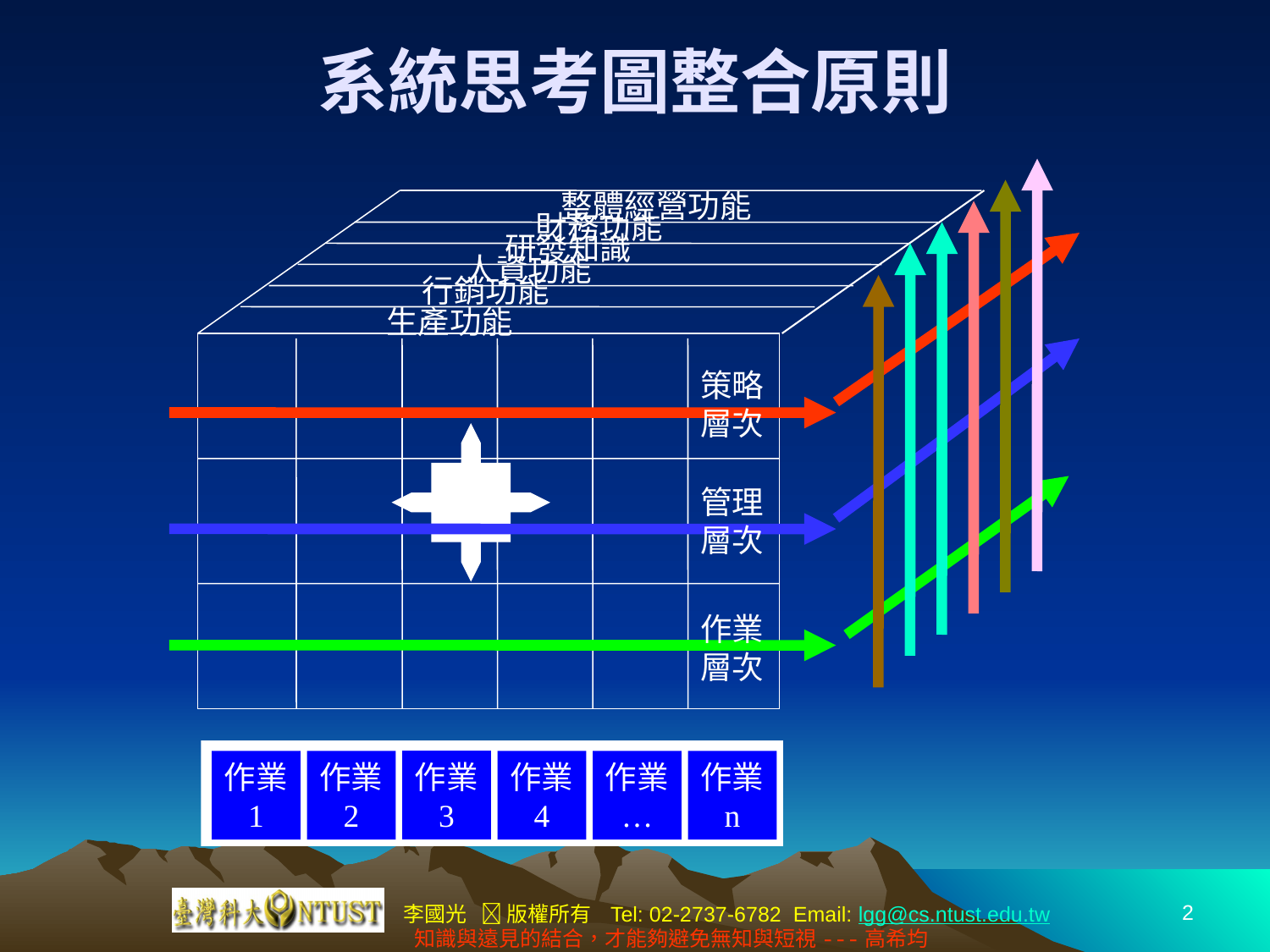

系統思考圖整合原則

整體經營功能

財務功能

研發知識

人資功能

行銷功能

生產功能

策略
層次

管理
層次

作業
層次

作業
3
作業
1
作業
2
作業
4
作業
…
作業
n

2